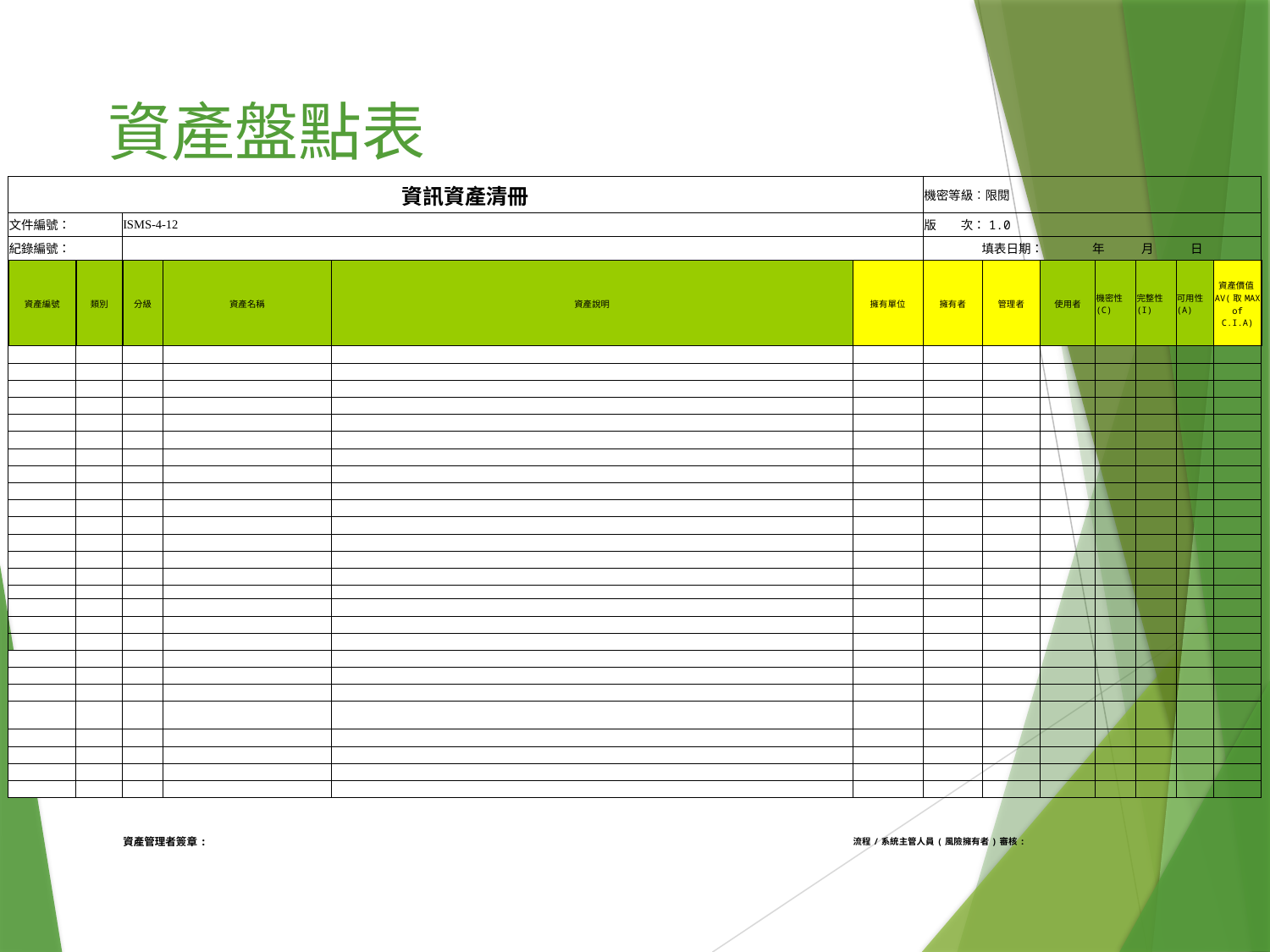

# 資產盤點表
| 資訊資產清冊 |  |  |  |  |  | 機密等級︰限閱 |  |  |  |  |  |  |
| --- | --- | --- | --- | --- | --- | --- | --- | --- | --- | --- | --- | --- |
| 文件編號： |  | ISMS-4-12 |  |  |  | 版　　次：1.0 |  |  |  |  |  |  |
| 紀錄編號： |  |  |  |  |  | 填表日期：　　　　年　　　月　　　日 |  |  |  |  |  |  |
| 資產編號 | 類別 | 分級 | 資產名稱 | 資產說明 | 擁有單位 | 擁有者 | 管理者 | 使用者 | 機密性(C) | 完整性(I) | 可用性(A) | 資產價值AV(取MAX of C.I.A) |
|  |  |  |  |  |  |  |  |  |  |  |  |  |
|  |  |  |  |  |  |  |  |  |  |  |  |  |
|  |  |  |  |  |  |  |  |  |  |  |  |  |
|  |  |  |  |  |  |  |  |  |  |  |  |  |
|  |  |  |  |  |  |  |  |  |  |  |  |  |
|  |  |  |  |  |  |  |  |  |  |  |  |  |
|  |  |  |  |  |  |  |  |  |  |  |  |  |
|  |  |  |  |  |  |  |  |  |  |  |  |  |
|  |  |  |  |  |  |  |  |  |  |  |  |  |
|  |  |  |  |  |  |  |  |  |  |  |  |  |
|  |  |  |  |  |  |  |  |  |  |  |  |  |
|  |  |  |  |  |  |  |  |  |  |  |  |  |
|  |  |  |  |  |  |  |  |  |  |  |  |  |
|  |  |  |  |  |  |  |  |  |  |  |  |  |
|  |  |  |  |  |  |  |  |  |  |  |  |  |
|  |  |  |  |  |  |  |  |  |  |  |  |  |
|  |  |  |  |  |  |  |  |  |  |  |  |  |
|  |  |  |  |  |  |  |  |  |  |  |  |  |
|  |  |  |  |  |  |  |  |  |  |  |  |  |
|  |  |  |  |  |  |  |  |  |  |  |  |  |
|  |  |  |  |  |  |  |  |  |  |  |  |  |
|  |  |  |  |  |  |  |  |  |  |  |  |  |
|  |  |  |  |  |  |  |  |  |  |  |  |  |
|  |  |  |  |  |  |  |  |  |  |  |  |  |
|  |  |  |  |  |  |  |  |  |  |  |  |  |
|  |  |  |  |  |  |  |  |  |  |  |  |  |
|  |  |  |  |  |  |  |  |  |  |  |  |  |
|  |  | 資產管理者簽章: |  |  | 流程/系統主管人員(風險擁有者)審核: |  |  |  |  |  |  |  |